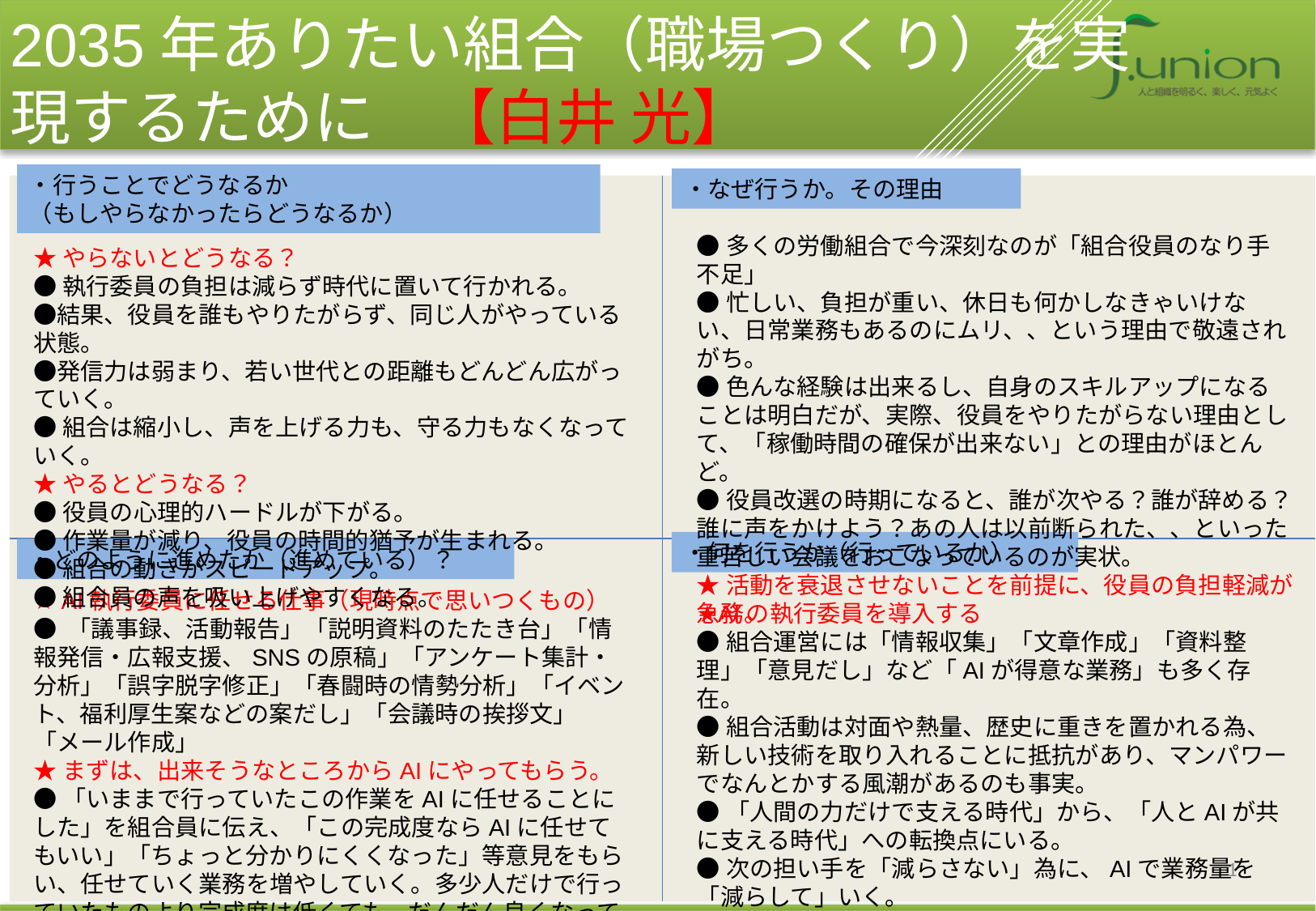

2035年ありたい組合（職場つくり）を実現するために　【白井 光】

・行うことでどうなるか
（もしやらなかったらどうなるか）
・なぜ行うか。その理由

●多くの労働組合で今深刻なのが「組合役員のなり手不足」
●忙しい、負担が重い、休日も何かしなきゃいけない、日常業務もあるのにムリ、、という理由で敬遠されがち。
●色んな経験は出来るし、自身のスキルアップになることは明白だが、実際、役員をやりたがらない理由として、「稼働時間の確保が出来ない」との理由がほとんど。
●役員改選の時期になると、誰が次やる？誰が辞める？誰に声をかけよう？あの人は以前断られた、、といった重苦しい会議をおこなっているのが実状。
★活動を衰退させないことを前提に、役員の負担軽減が急務。
★やらないとどうなる？
●執行委員の負担は減らず時代に置いて行かれる。
●結果、役員を誰もやりたがらず、同じ人がやっている状態。
●発信力は弱まり、若い世代との距離もどんどん広がっていく。
●組合は縮小し、声を上げる力も、守る力もなくなっていく。
★やるとどうなる？
●役員の心理的ハードルが下がる。
●作業量が減り、役員の時間的猶予が生まれる。
●組合の動きがスピードアップ。
●組合員の声を吸い上げやすくなる。

・何を行うか（行っているか）
・どのように進めたか（進めている）？
★ AI執行委員に任せる仕事（現時点で思いつくもの）
● 「議事録、活動報告」「説明資料のたたき台」「情報発信・広報支援、SNSの原稿」「アンケート集計・分析」「誤字脱字修正」「春闘時の情勢分析」「イベント、福利厚生案などの案だし」「会議時の挨拶文」「メール作成」
★まずは、出来そうなところからAIにやってもらう。
●「いままで行っていたこの作業をAIに任せることにした」を組合員に伝え、「この完成度ならAIに任せてもいい」「ちょっと分かりにくくなった」等意見をもらい、任せていく業務を増やしていく。多少人だけで行っていたものより完成度は低くても、だんだん良くなっていく進化の過程を組合員に楽しんでもらう風潮をつくる。
★AIの執行委員を導入する
●組合運営には「情報収集」「文章作成」「資料整理」「意見だし」など「AIが得意な業務」も多く存在。
●組合活動は対面や熱量、歴史に重きを置かれる為、新しい技術を取り入れることに抵抗があり、マンパワーでなんとかする風潮があるのも事実。
●「人間の力だけで支える時代」から、「人とAIが共に支える時代」への転換点にいる。
●次の担い手を「減らさない」為に、AIで業務量を「減らして」いく。
1